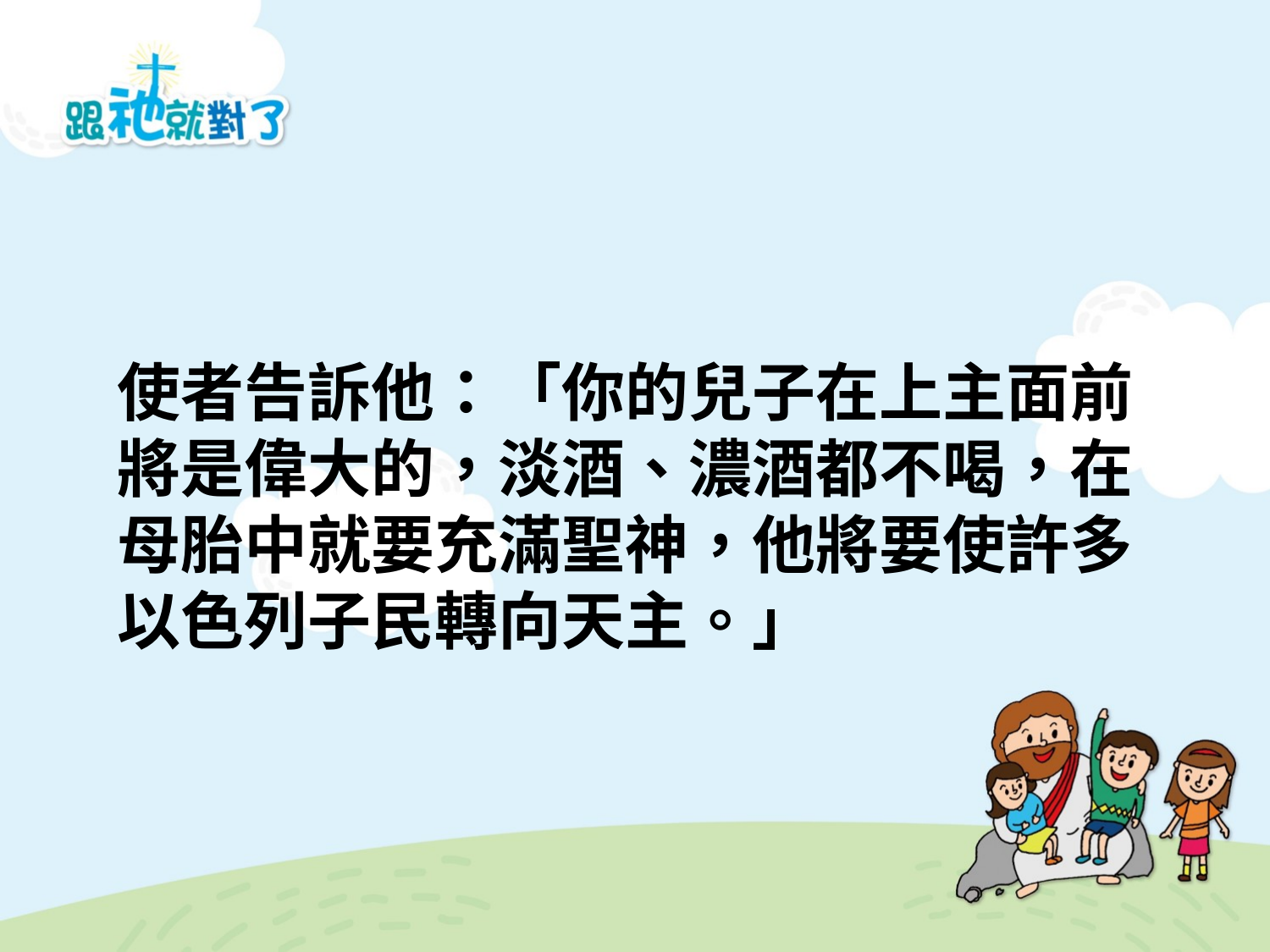

使者告訴他：「你的兒子在上主面前將是偉大的，淡酒、濃酒都不喝，在母胎中就要充滿聖神，他將要使許多以色列子民轉向天主。」